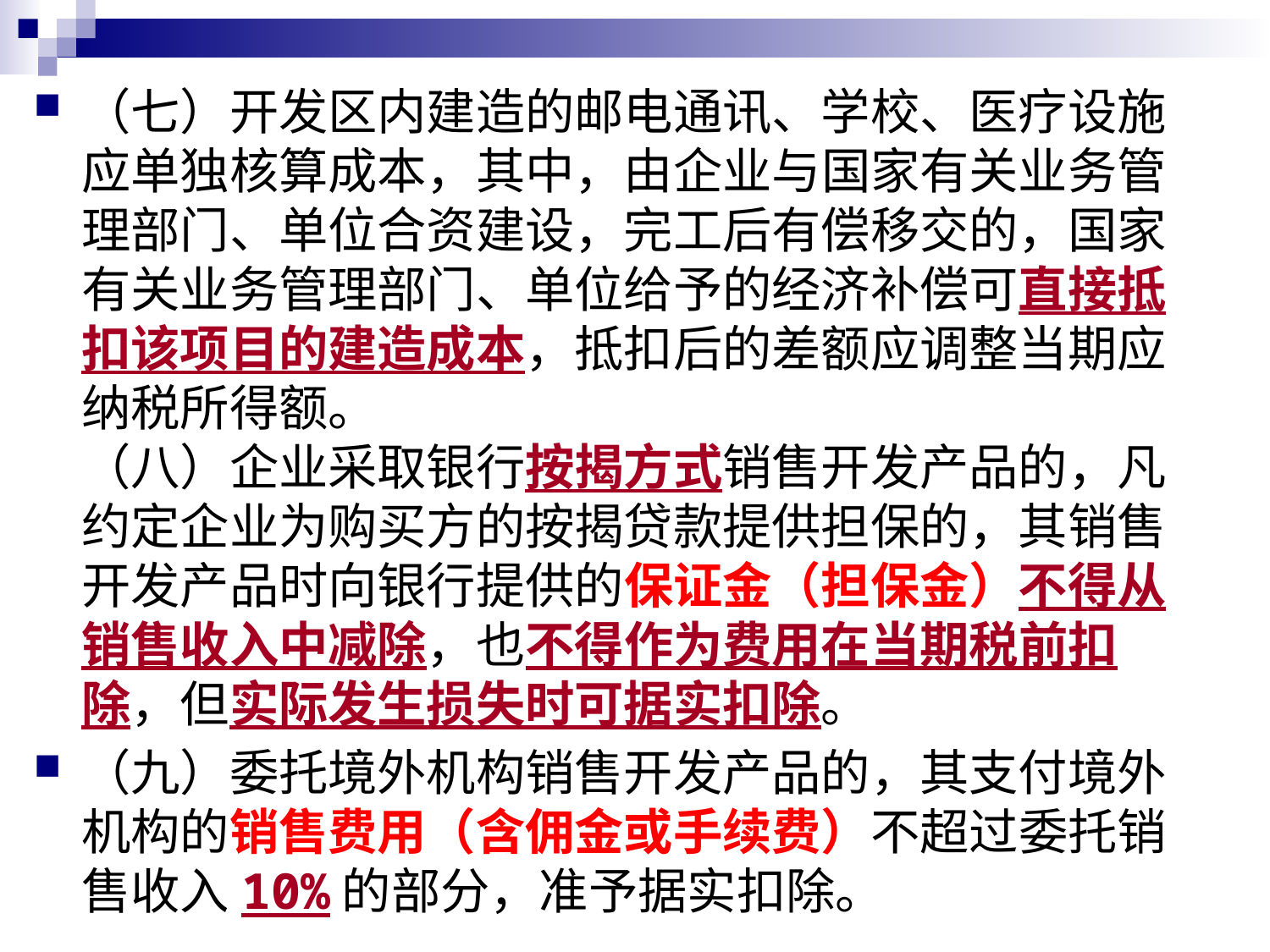

（七）开发区内建造的邮电通讯、学校、医疗设施应单独核算成本，其中，由企业与国家有关业务管理部门、单位合资建设，完工后有偿移交的，国家有关业务管理部门、单位给予的经济补偿可直接抵扣该项目的建造成本，抵扣后的差额应调整当期应纳税所得额。
（八）企业采取银行按揭方式销售开发产品的，凡约定企业为购买方的按揭贷款提供担保的，其销售开发产品时向银行提供的保证金（担保金）不得从销售收入中减除，也不得作为费用在当期税前扣除，但实际发生损失时可据实扣除。
（九）委托境外机构销售开发产品的，其支付境外机构的销售费用（含佣金或手续费）不超过委托销售收入10%的部分，准予据实扣除。